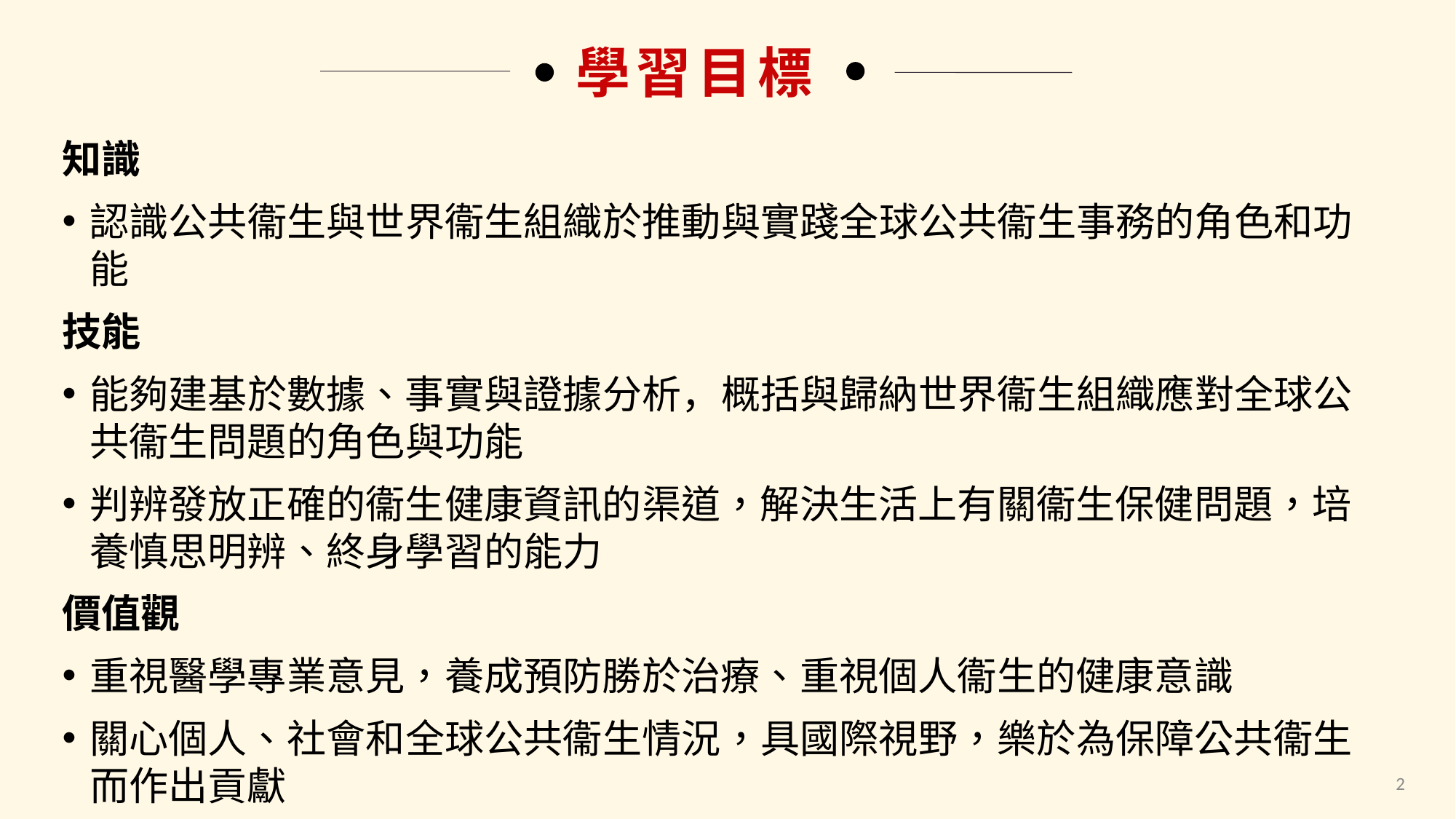

學習目標

知識
認識公共衞生與世界衞生組織於推動與實踐全球公共衞生事務的角色和功能
技能
能夠建基於數據、事實與證據分析，概括與歸納世界衞生組織應對全球公共衞生問題的角色與功能
判辨發放正確的衞生健康資訊的渠道，解決生活上有關衞生保健問題，培養慎思明辨、終身學習的能力
價值觀
重視醫學專業意見，養成預防勝於治療、重視個人衞生的健康意識
關心個人、社會和全球公共衞生情況，具國際視野，樂於為保障公共衞生而作出貢獻